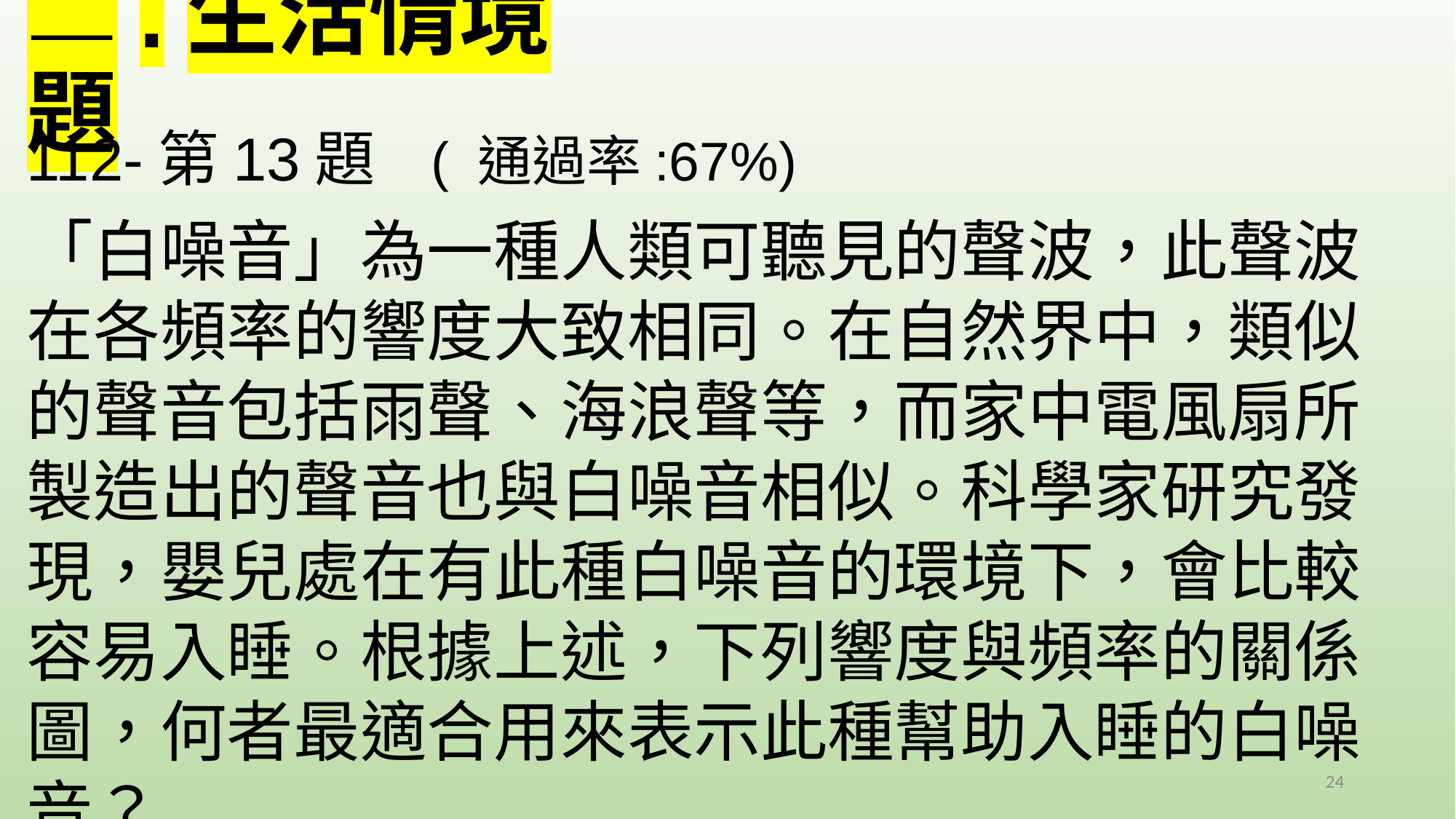

# 二.生活情境題
112-第13題   ( 通過率:67%)
「白噪音」為一種人類可聽見的聲波，此聲波在各頻率的響度大致相同。在自然界中，類似的聲音包括雨聲、海浪聲等，而家中電風扇所製造出的聲音也與白噪音相似。科學家研究發現，嬰兒處在有此種白噪音的環境下，會比較容易入睡。根據上述，下列響度與頻率的關係圖，何者最適合用來表示此種幫助入睡的白噪音？
24